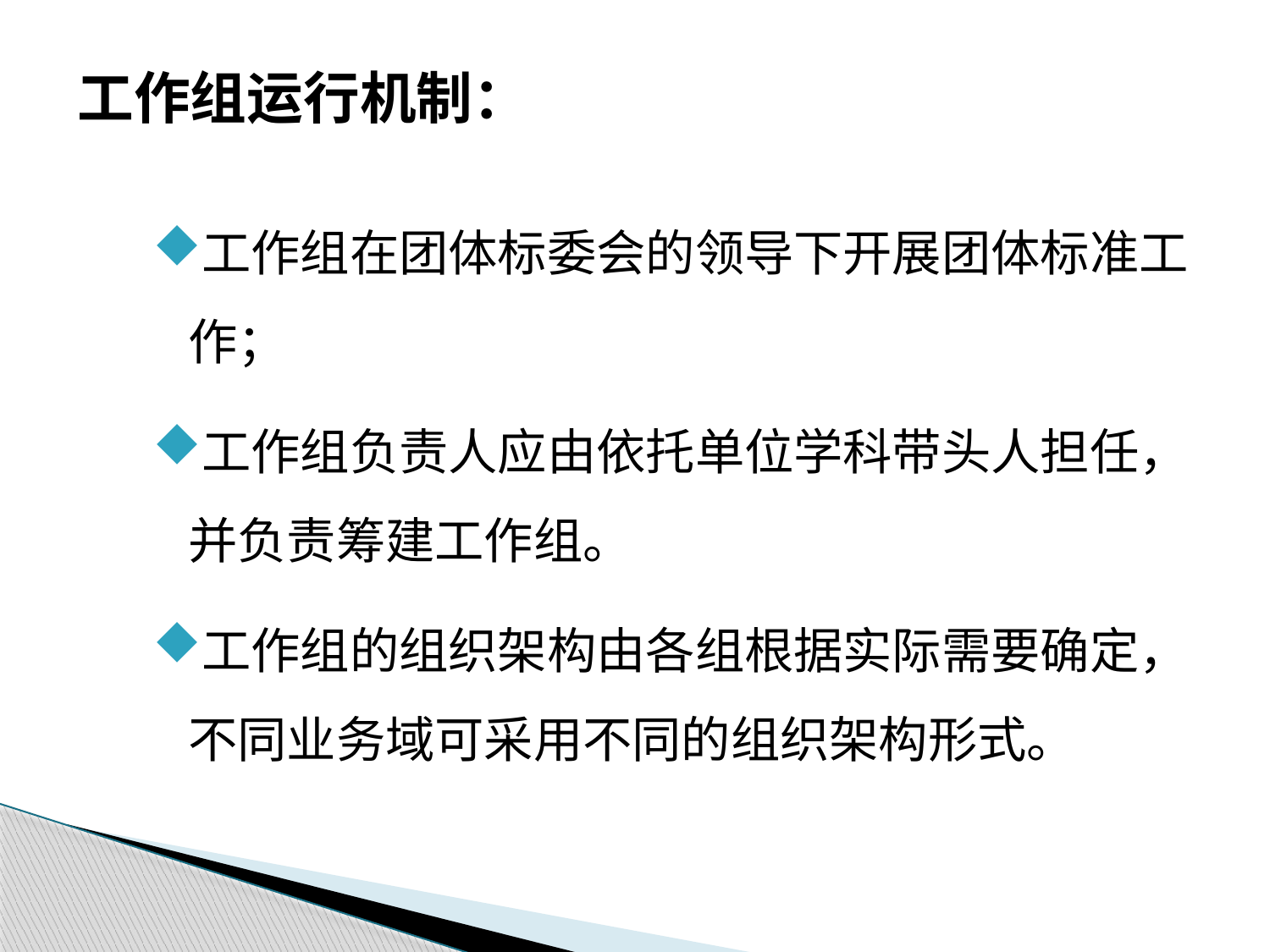

# 工作组运行机制：
工作组在团体标委会的领导下开展团体标准工作；
工作组负责人应由依托单位学科带头人担任，并负责筹建工作组。
工作组的组织架构由各组根据实际需要确定，不同业务域可采用不同的组织架构形式。